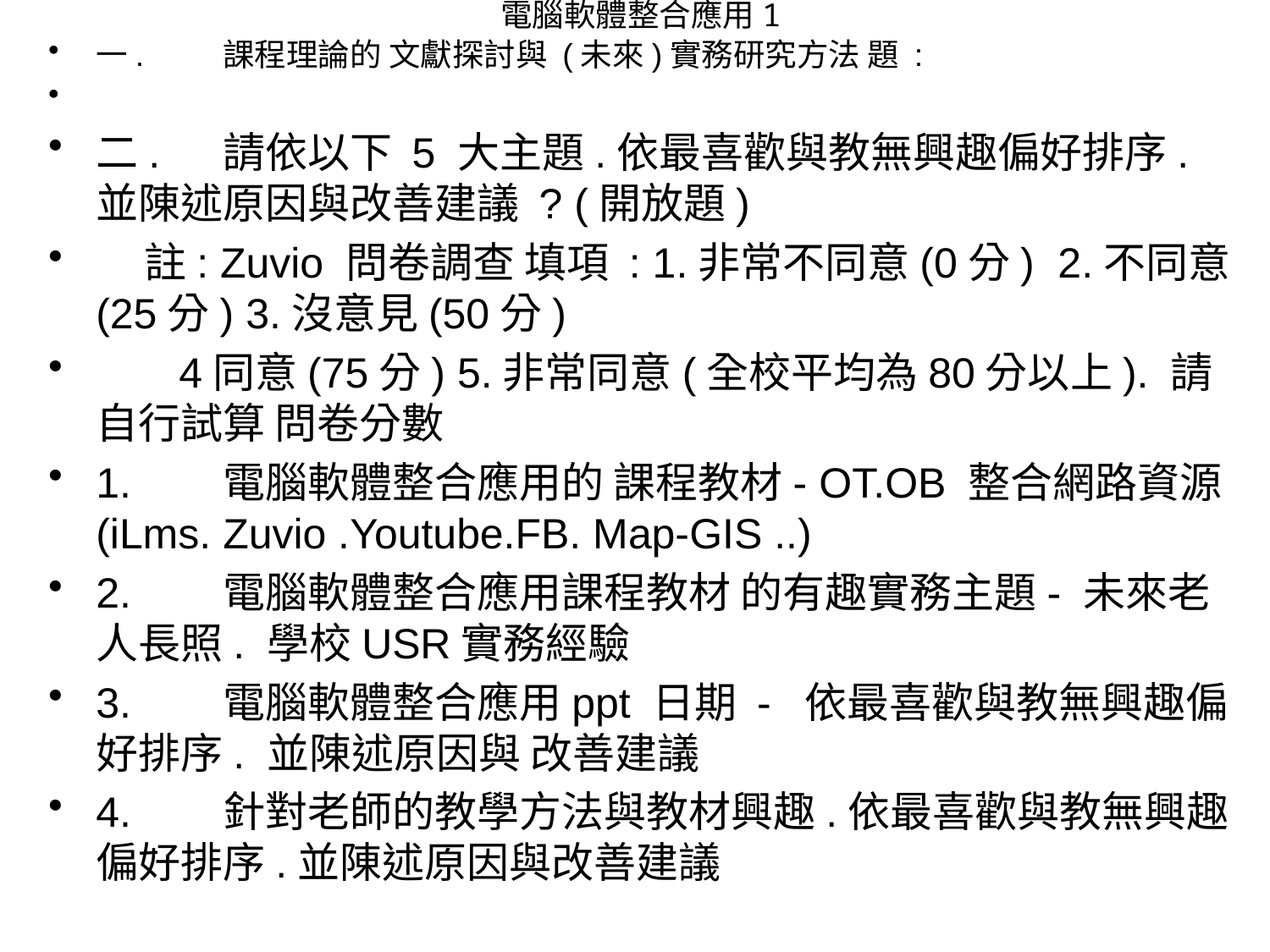

# 電腦軟體整合應用1
一.	課程理論的 文獻探討與 (未來)實務研究方法 題 :

二.	請依以下 5 大主題.依最喜歡與教無興趣偏好排序.並陳述原因與改善建議 ? (開放題)
    註: Zuvio 問卷調查 填項 : 1.非常不同意(0分)  2.不同意(25分) 3.沒意見(50分)
       4同意(75分) 5.非常同意(全校平均為80分以上). 請自行試算 問卷分數
1.	電腦軟體整合應用的 課程教材- OT.OB 整合網路資源 (iLms. Zuvio .Youtube.FB. Map-GIS ..)
2.	電腦軟體整合應用課程教材 的有趣實務主題- 未來老人長照. 學校USR實務經驗
3.	電腦軟體整合應用ppt 日期 -  依最喜歡與教無興趣偏好排序. 並陳述原因與 改善建議
4.	針對老師的教學方法與教材興趣.依最喜歡與教無興趣偏好排序.並陳述原因與改善建議